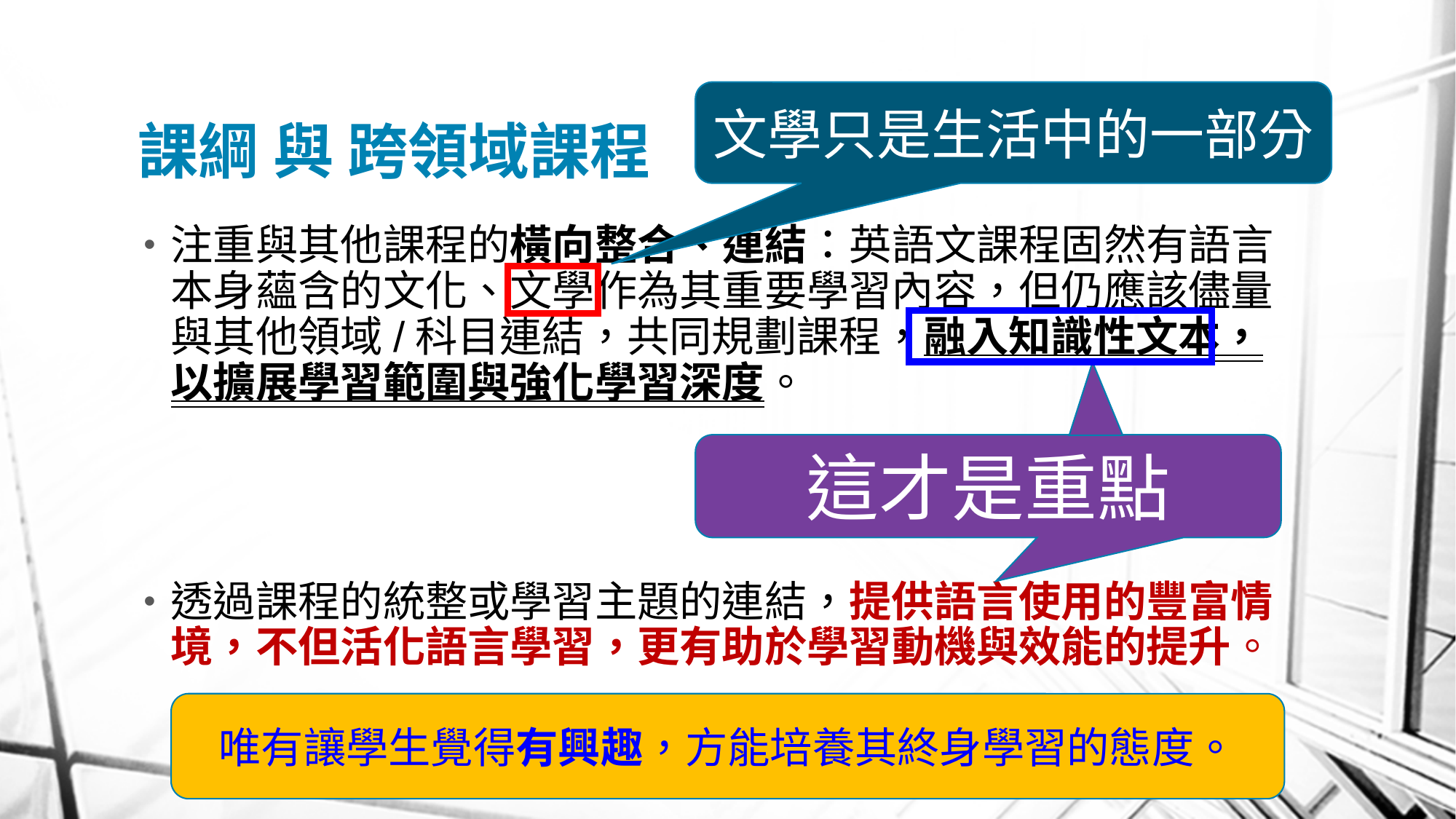

# 課綱 與 跨領域課程
文學只是生活中的一部分

注重與其他課程的橫向整合、連結：英語文課程固然有語言本身蘊含的文化、文學作為其重要學習內容，但仍應該儘量與其他領域/科目連結，共同規劃課程，融入知識性文本，以擴展學習範圍與強化學習深度。

透過課程的統整或學習主題的連結，提供語言使用的豐富情境，不但活化語言學習，更有助於學習動機與效能的提升。

這才是重點
唯有讓學生覺得有興趣，方能培養其終身學習的態度。